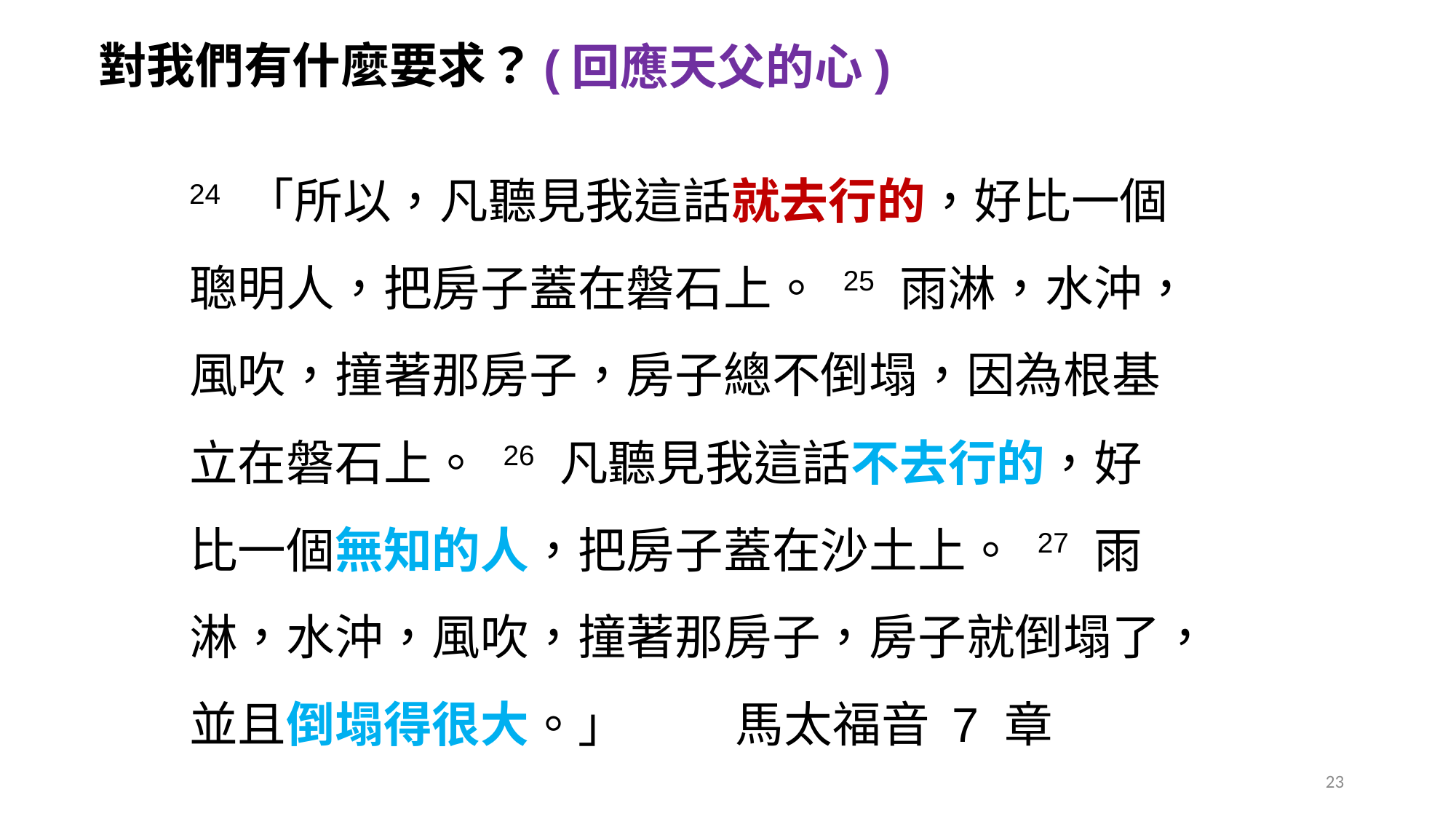

對我們有什麼要求？

(回應天父的心)
24 「所以，凡聽見我這話就去行的，好比一個聰明人，把房子蓋在磐石上。 25 雨淋，水沖，風吹，撞著那房子，房子總不倒塌，因為根基立在磐石上。 26 凡聽見我這話不去行的，好比一個無知的人，把房子蓋在沙土上。 27 雨淋，水沖，風吹，撞著那房子，房子就倒塌了，並且倒塌得很大。」          馬太福音 7 章

23